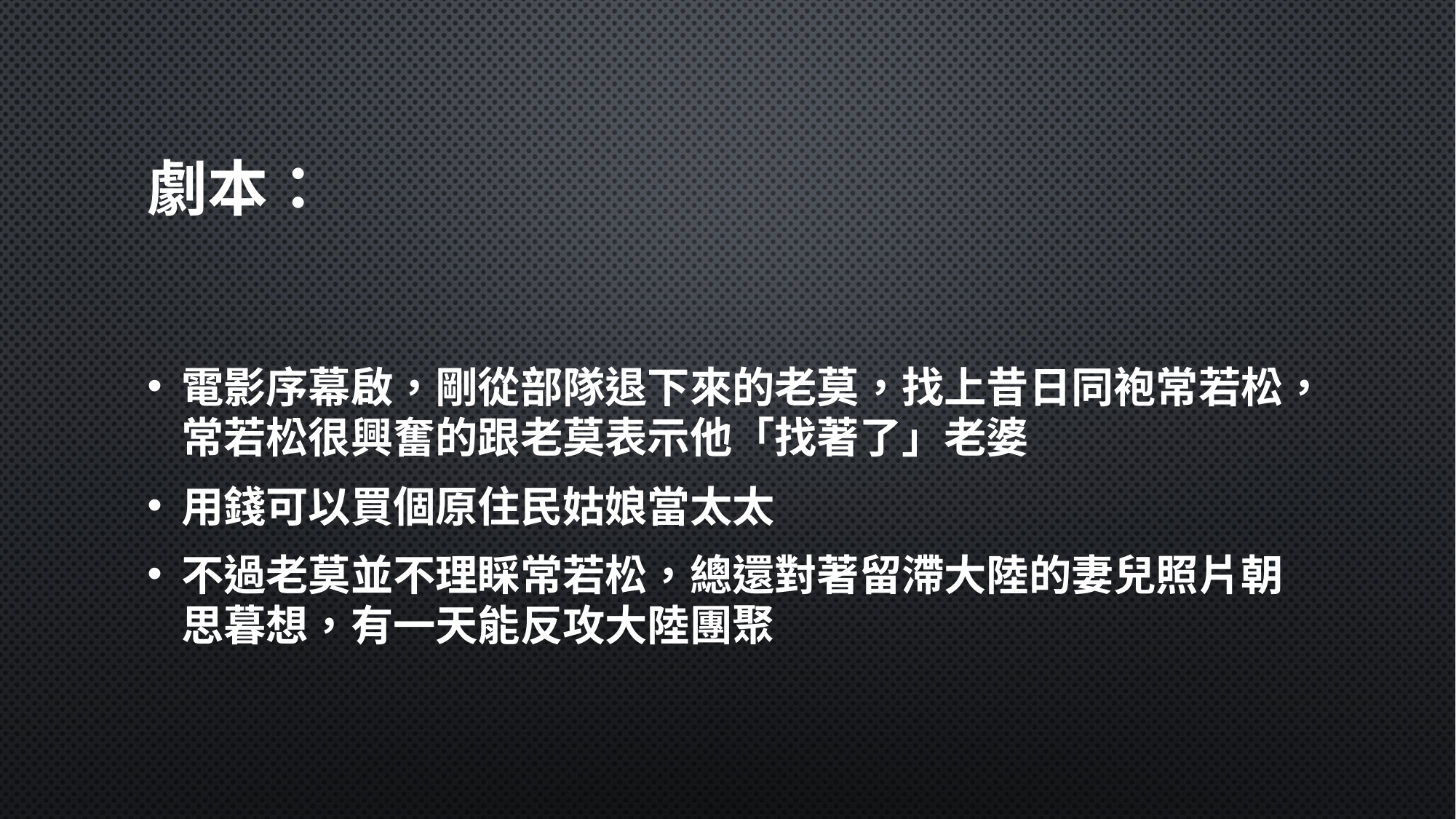

# 劇本：
電影序幕啟，剛從部隊退下來的老莫，找上昔日同袍常若松，常若松很興奮的跟老莫表示他「找著了」老婆
用錢可以買個原住民姑娘當太太
不過老莫並不理睬常若松，總還對著留滯大陸的妻兒照片朝思暮想，有一天能反攻大陸團聚